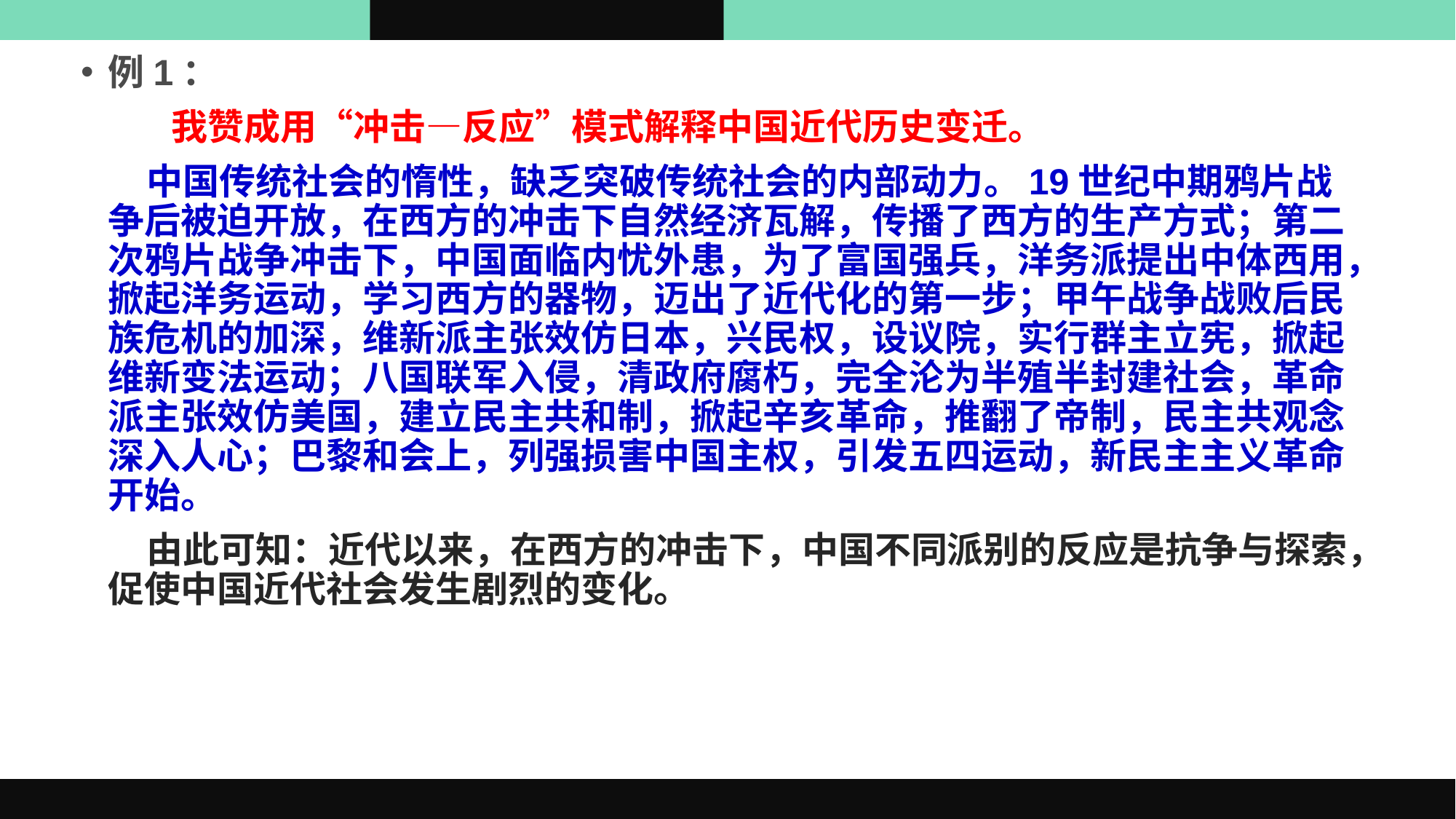

例1：
          我赞成用“冲击—反应”模式解释中国近代历史变迁。
       中国传统社会的惰性，缺乏突破传统社会的内部动力。19世纪中期鸦片战争后被迫开放，在西方的冲击下自然经济瓦解，传播了西方的生产方式；第二次鸦片战争冲击下，中国面临内忧外患，为了富国强兵，洋务派提出中体西用，掀起洋务运动，学习西方的器物，迈出了近代化的第一步；甲午战争战败后民族危机的加深，维新派主张效仿日本，兴民权，设议院，实行群主立宪，掀起维新变法运动；八国联军入侵，清政府腐朽，完全沦为半殖半封建社会，革命派主张效仿美国，建立民主共和制，掀起辛亥革命，推翻了帝制，民主共观念深入人心；巴黎和会上，列强损害中国主权，引发五四运动，新民主主义革命开始。
       由此可知：近代以来，在西方的冲击下，中国不同派别的反应是抗争与探索，促使中国近代社会发生剧烈的变化。